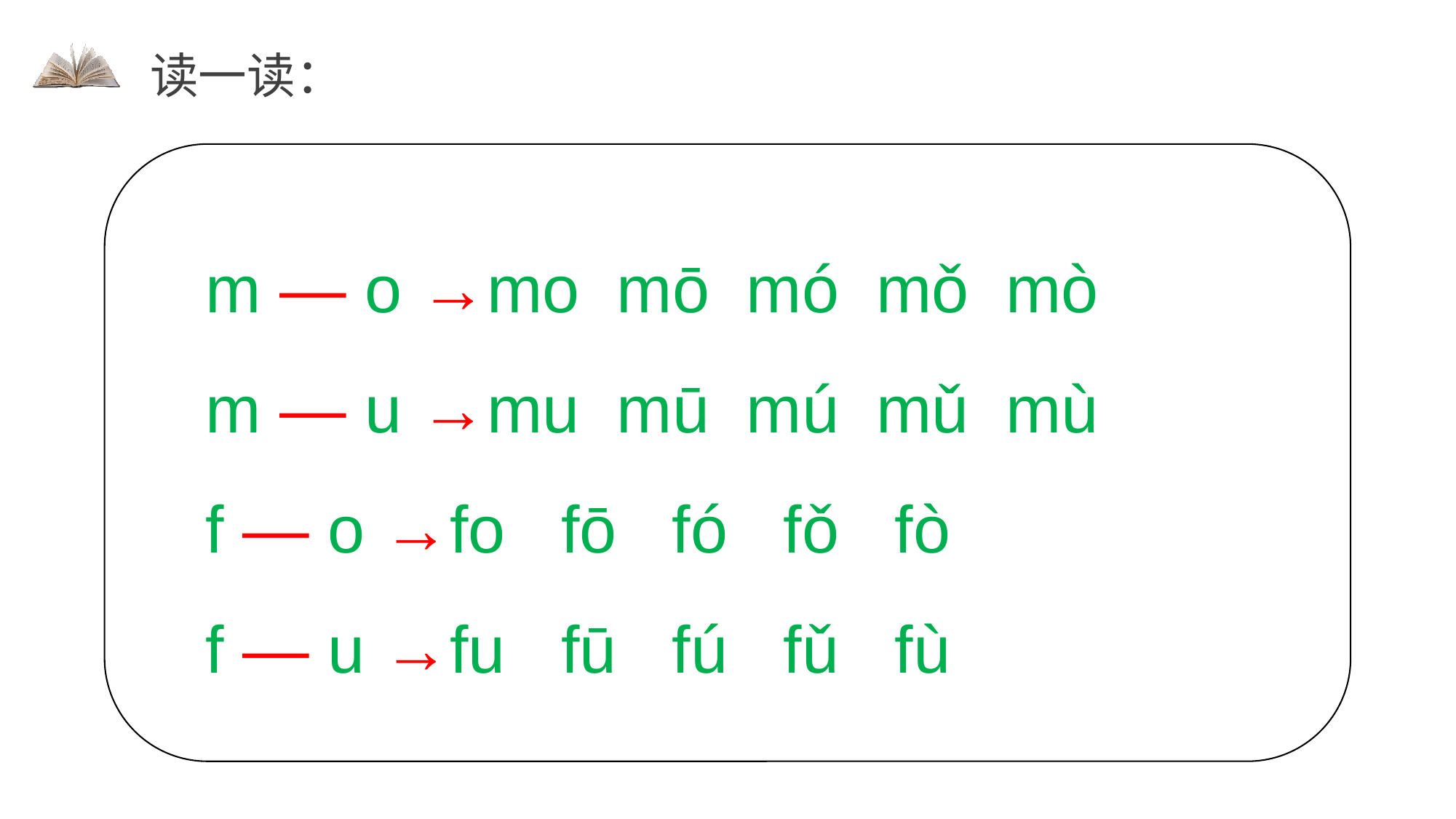

读一读：
m — o →mo  mō  mó  mǒ  mò  m — u →mu  mū  mú  mǔ  mù
f — o →fo   fō   fó   fǒ   fò
f — u →fu   fū   fú   fǔ   fù